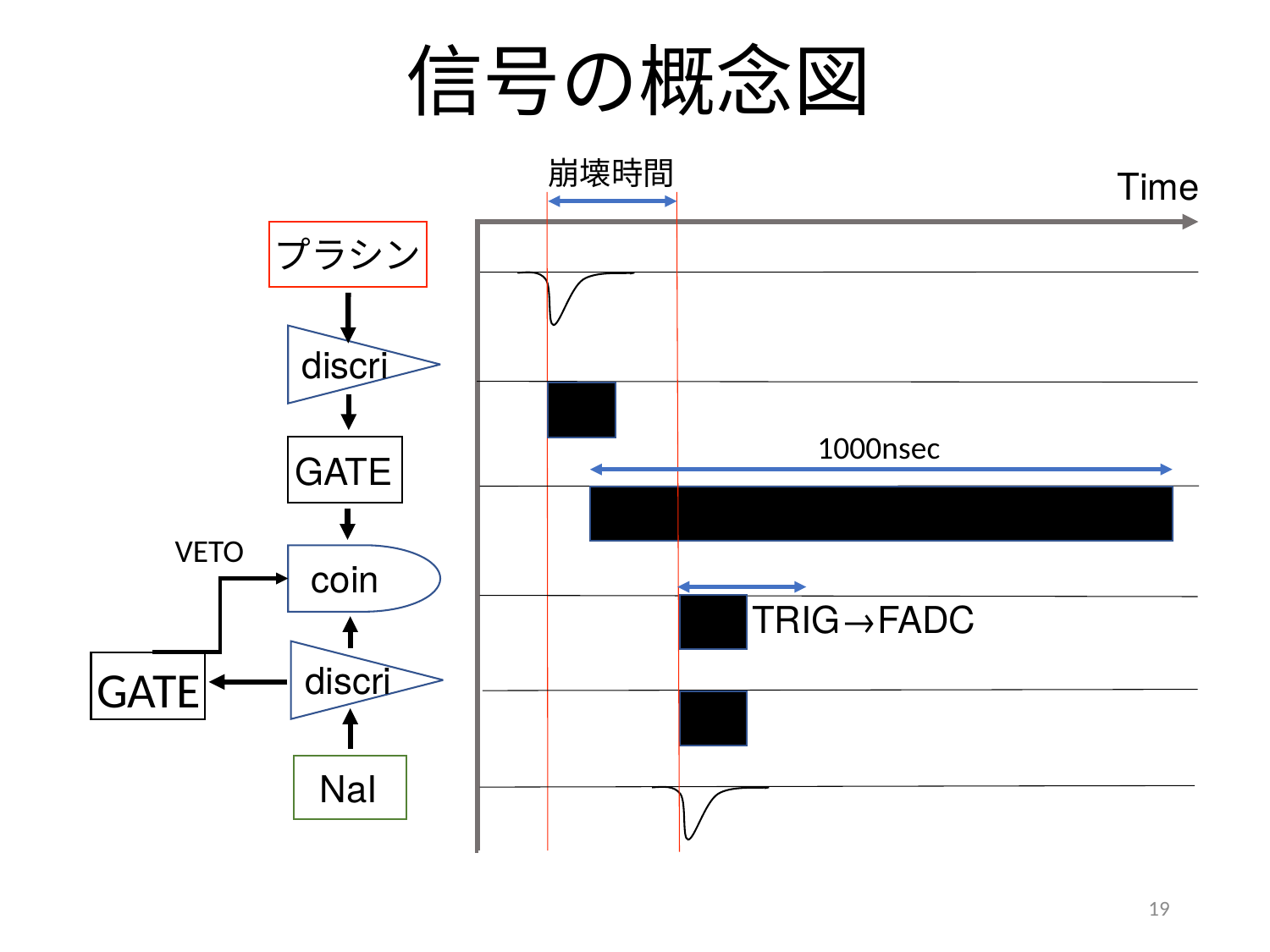

# 信号の概念図
崩壊時間
Time

1000nsec

TRIG→FADC

プラシン

discri

GATE

coin

discri

NaI
VETO

GATE

19